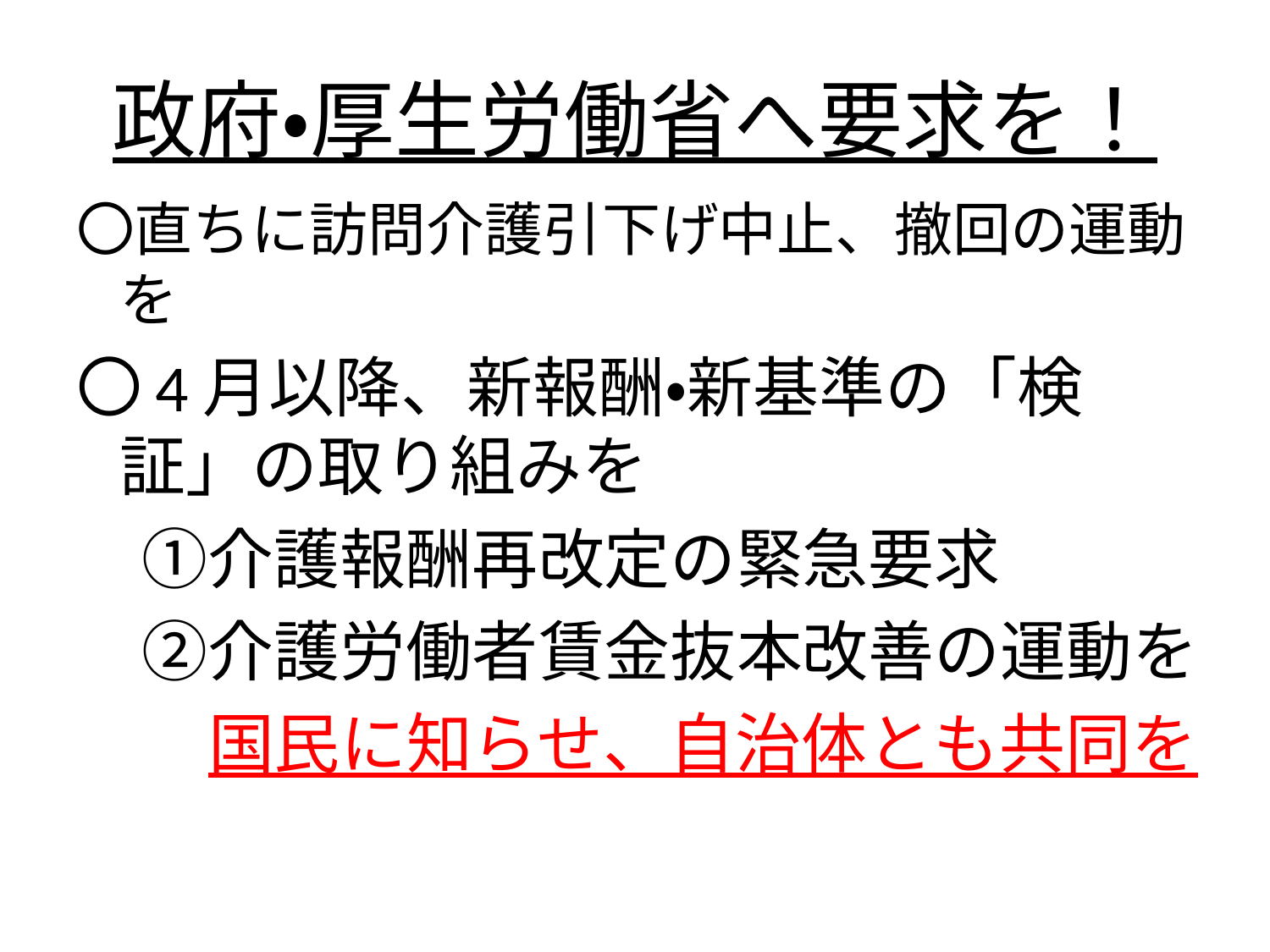

# 政府・厚生労働省へ要求を！
〇直ちに訪問介護引下げ中止、撤回の運動を
〇4月以降、新報酬・新基準の「検証」の取り組みを
　①介護報酬再改定の緊急要求
　②介護労働者賃金抜本改善の運動を
　　国民に知らせ、自治体とも共同を